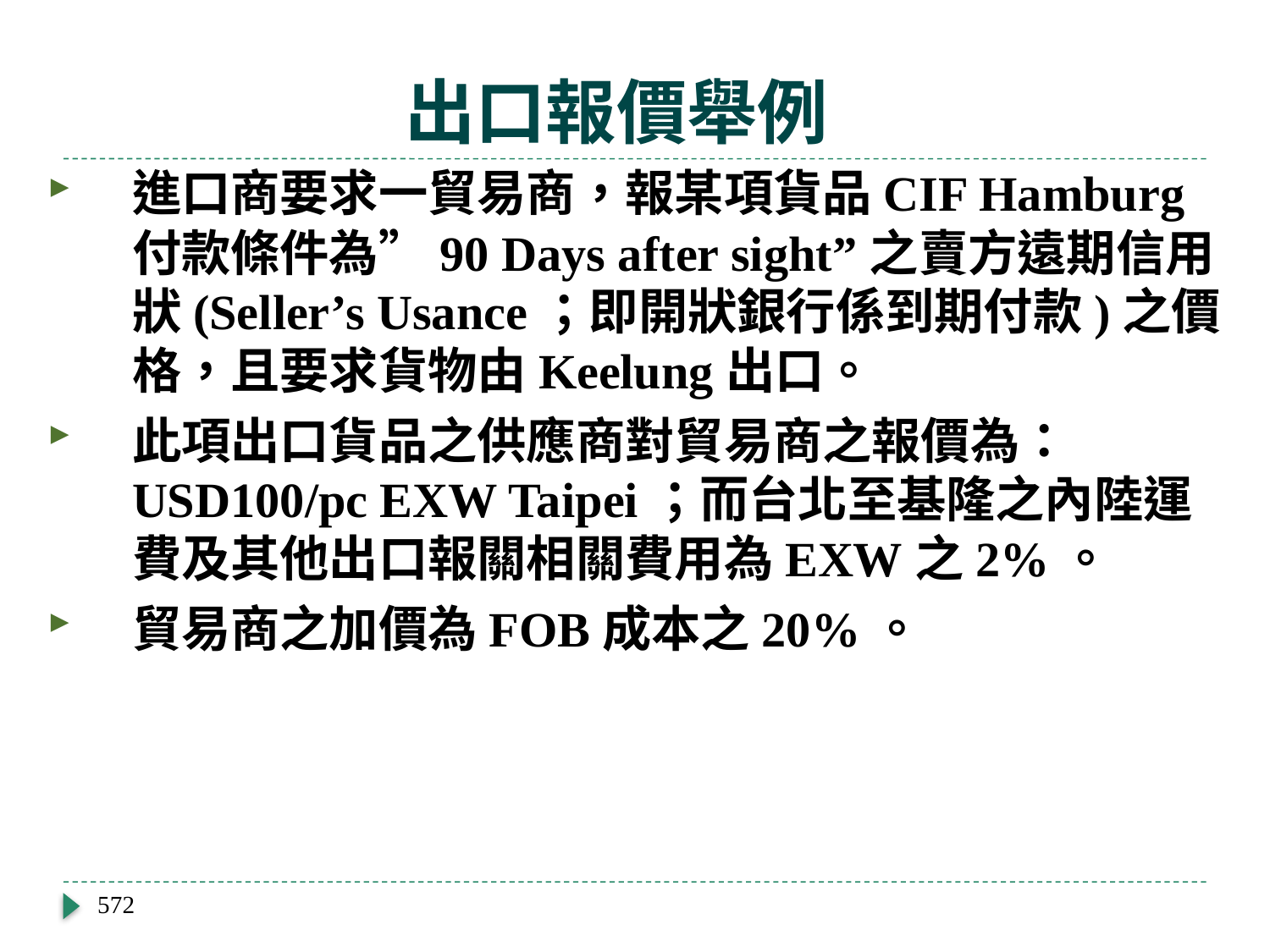

# 出口報價舉例
進口商要求一貿易商，報某項貨品CIF Hamburg付款條件為”90 Days after sight”之賣方遠期信用狀(Seller’s Usance；即開狀銀行係到期付款)之價格，且要求貨物由Keelung出口。
此項出口貨品之供應商對貿易商之報價為：USD100/pc EXW Taipei；而台北至基隆之內陸運費及其他出口報關相關費用為EXW之2%。
貿易商之加價為FOB成本之20%。
572